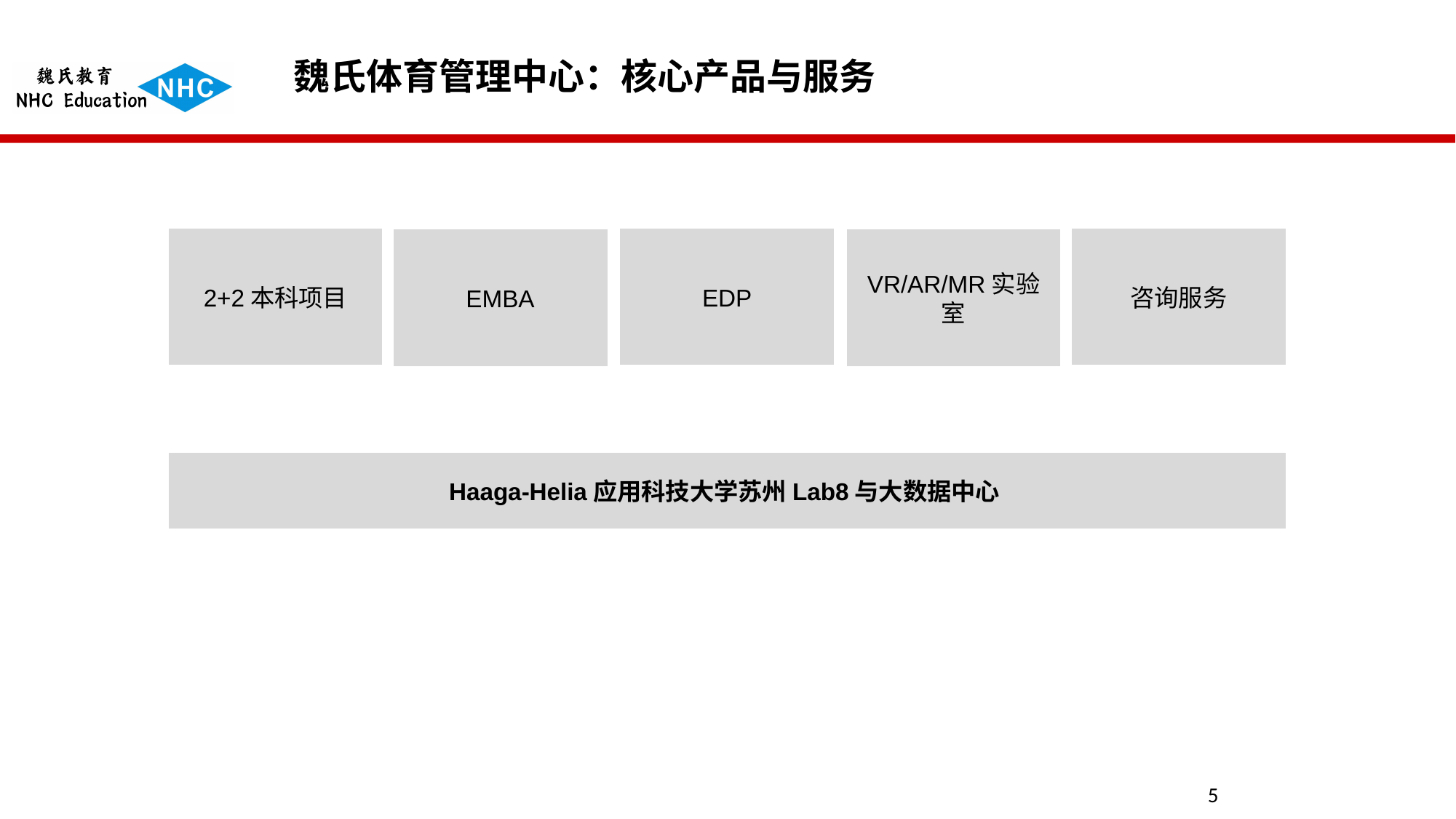

魏氏体育管理中心：核心产品与服务
2+2本科项目
EDP
咨询服务
EMBA
VR/AR/MR实验室
Haaga-Helia应用科技大学苏州Lab8与大数据中心
5